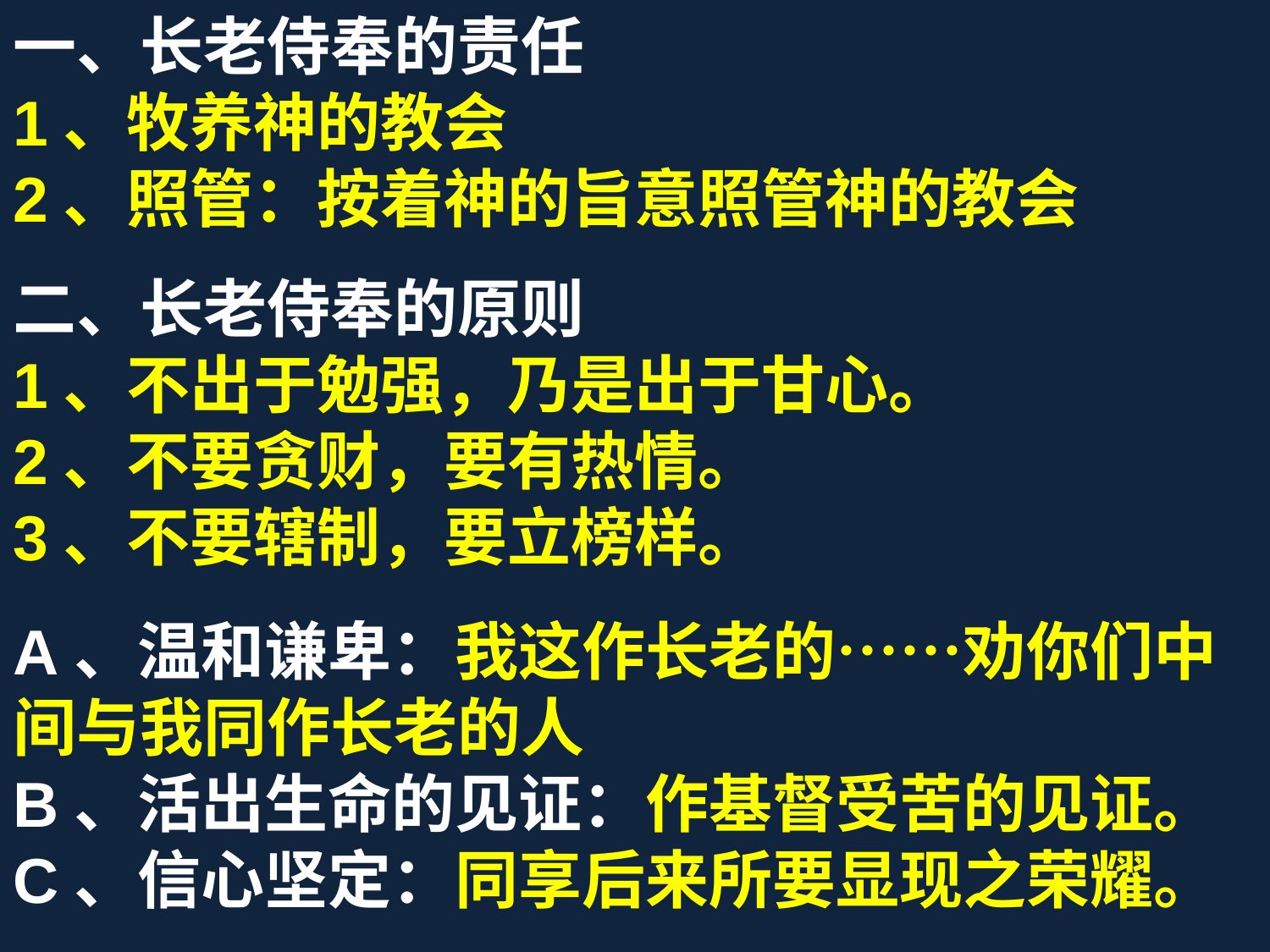

一、长老侍奉的责任
1、牧养神的教会
2、照管：按着神的旨意照管神的教会
二、长老侍奉的原则
1、不出于勉强，乃是出于甘心。
2、不要贪财，要有热情。
3、不要辖制，要立榜样。
A、温和谦卑：我这作长老的……劝你们中间与我同作长老的人
B、活出生命的见证：作基督受苦的见证。
C、信心坚定：同享后来所要显现之荣耀。